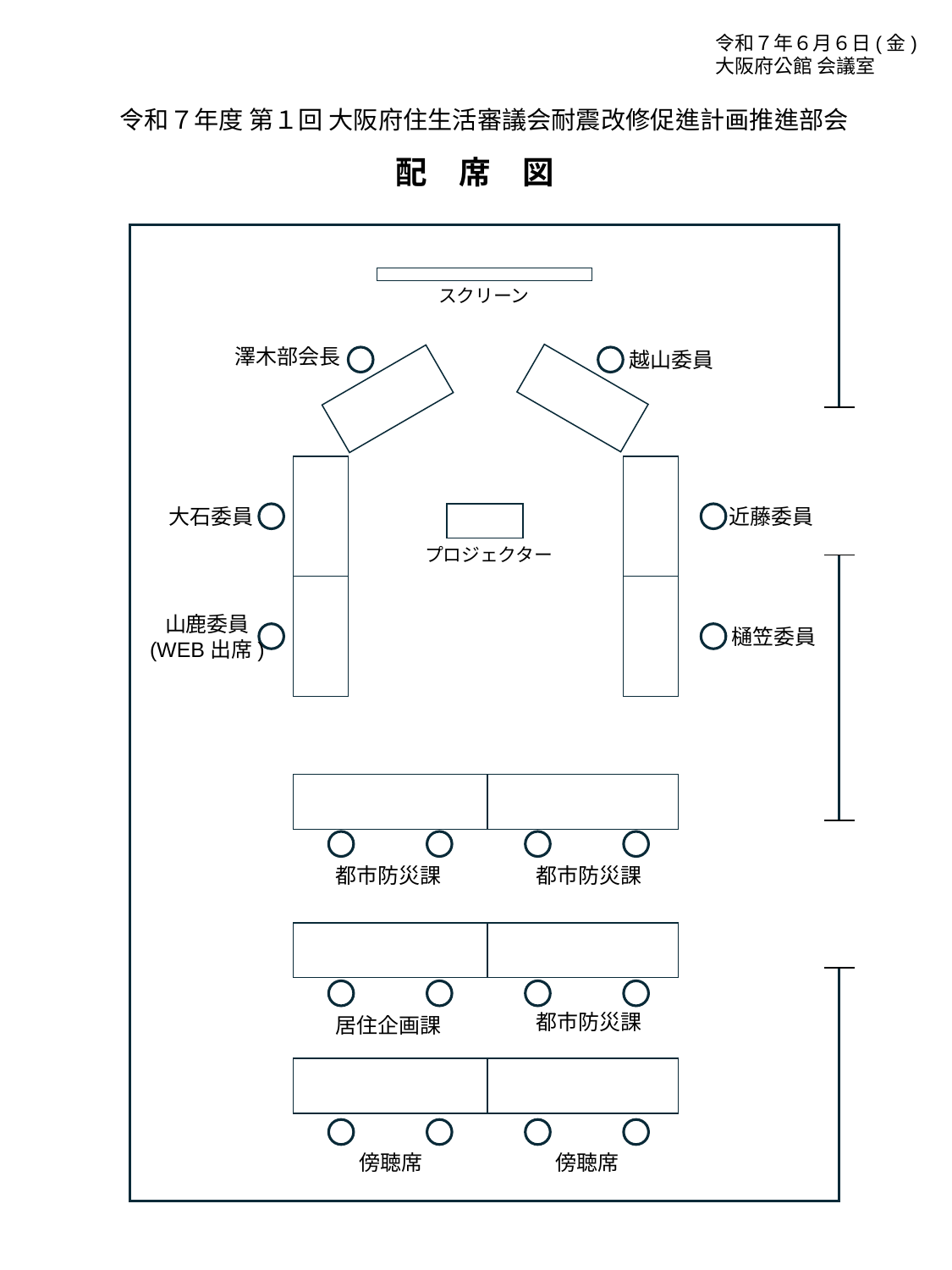

令和７年６月６日(金)
大阪府公館 会議室
令和７年度 第１回 大阪府住生活審議会耐震改修促進計画推進部会
配　席　図

スクリーン
澤木部会長
越山委員

|  |
| --- |

大石委員
近藤委員

プロジェクター
山鹿委員
(WEB出席)

樋笠委員

|  |
| --- |

都市防災課
都市防災課

都市防災課
居住企画課

傍聴席
傍聴席